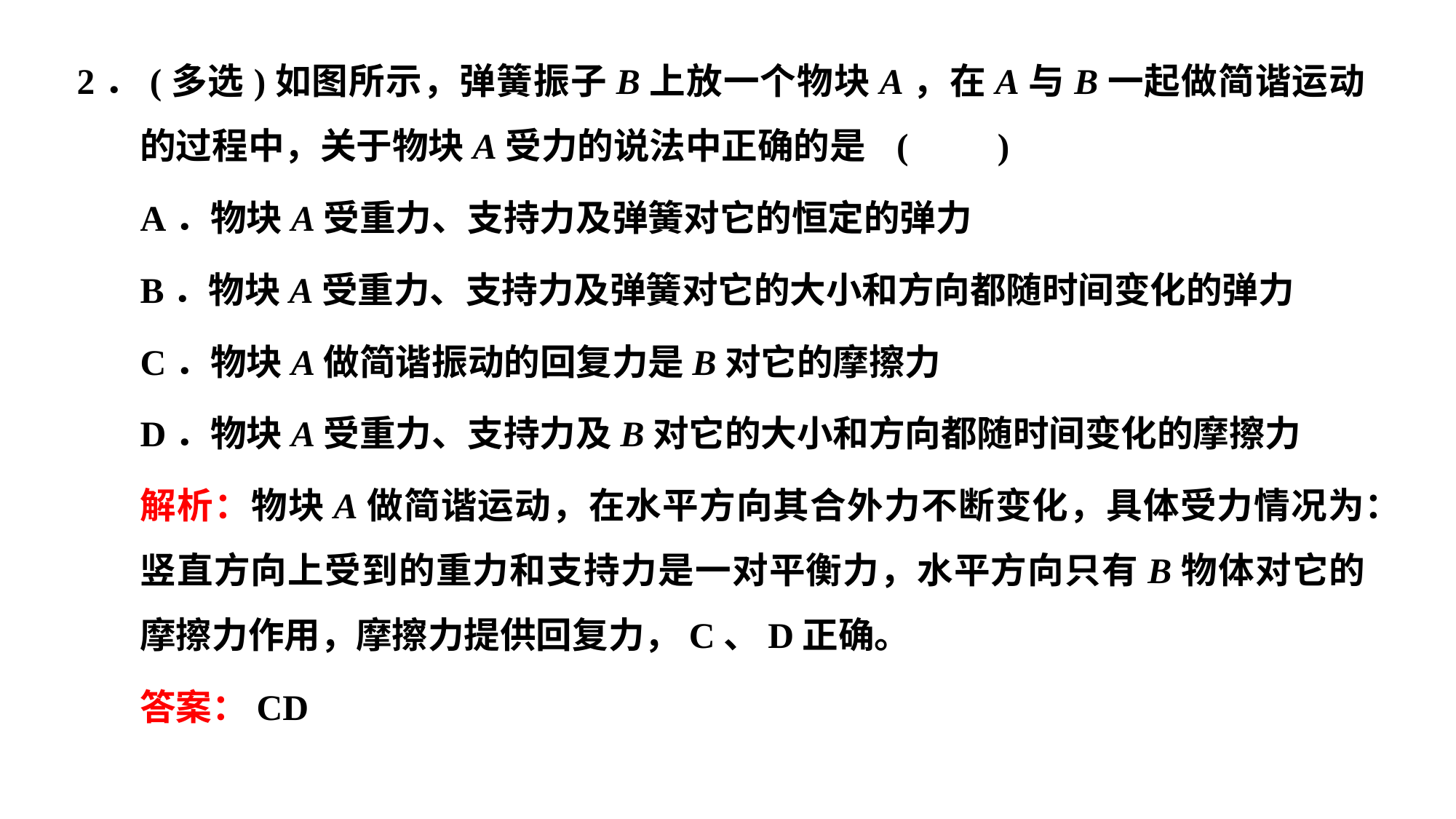

2．(多选)如图所示，弹簧振子B上放一个物块A，在A与B一起做简谐运动的过程中，关于物块A受力的说法中正确的是					(　　)
A．物块A受重力、支持力及弹簧对它的恒定的弹力
B．物块A受重力、支持力及弹簧对它的大小和方向都随时间变化的弹力
C．物块A做简谐振动的回复力是B对它的摩擦力
D．物块A受重力、支持力及B对它的大小和方向都随时间变化的摩擦力
解析：物块A做简谐运动，在水平方向其合外力不断变化，具体受力情况为：竖直方向上受到的重力和支持力是一对平衡力，水平方向只有B物体对它的摩擦力作用，摩擦力提供回复力，C、D正确。
答案：CD